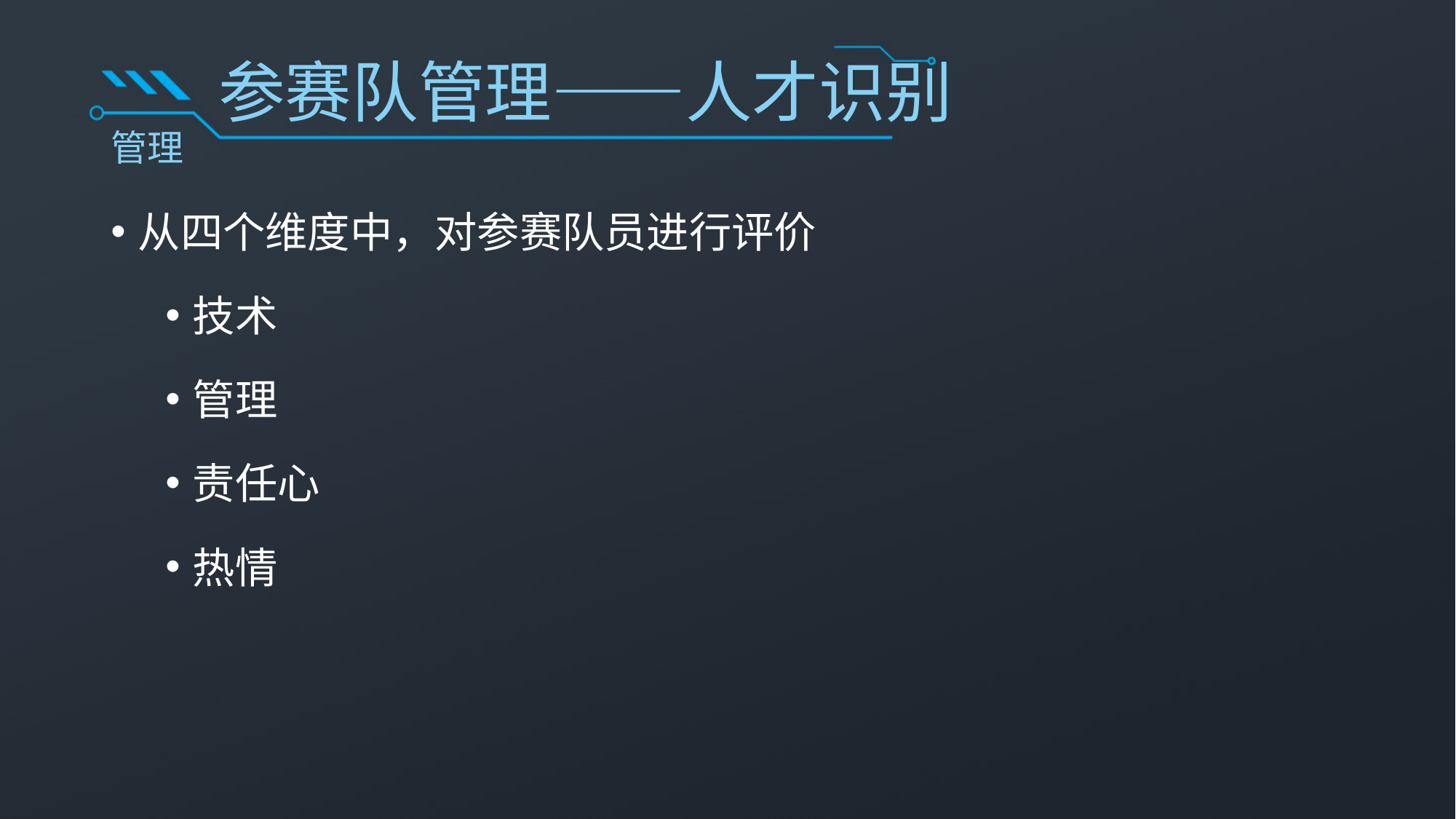

# 参赛队管理——人才识别
管理
从四个维度中，对参赛队员进行评价
技术
管理
责任心
热情